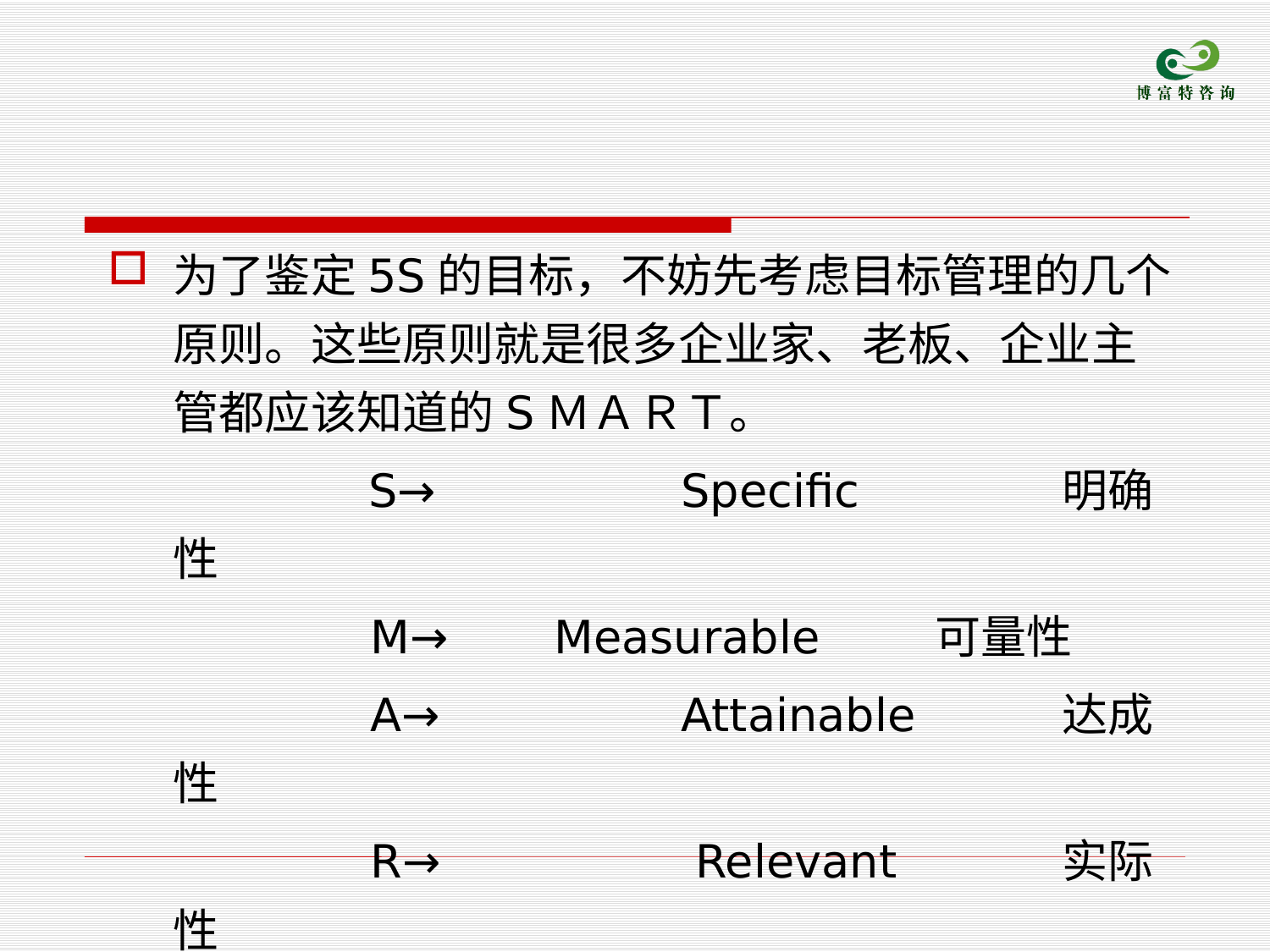

为了鉴定5S的目标，不妨先考虑目标管理的几个原则。这些原则就是很多企业家、老板、企业主管都应该知道的SＭＡＲＴ。
                      S→		Specific		明确性
                  M→ 	Measurable 	可量性
                  A→		Attainable		达成性
                  R→		 Relevant	   	实际性
                  T→		Timetable		时间性

348